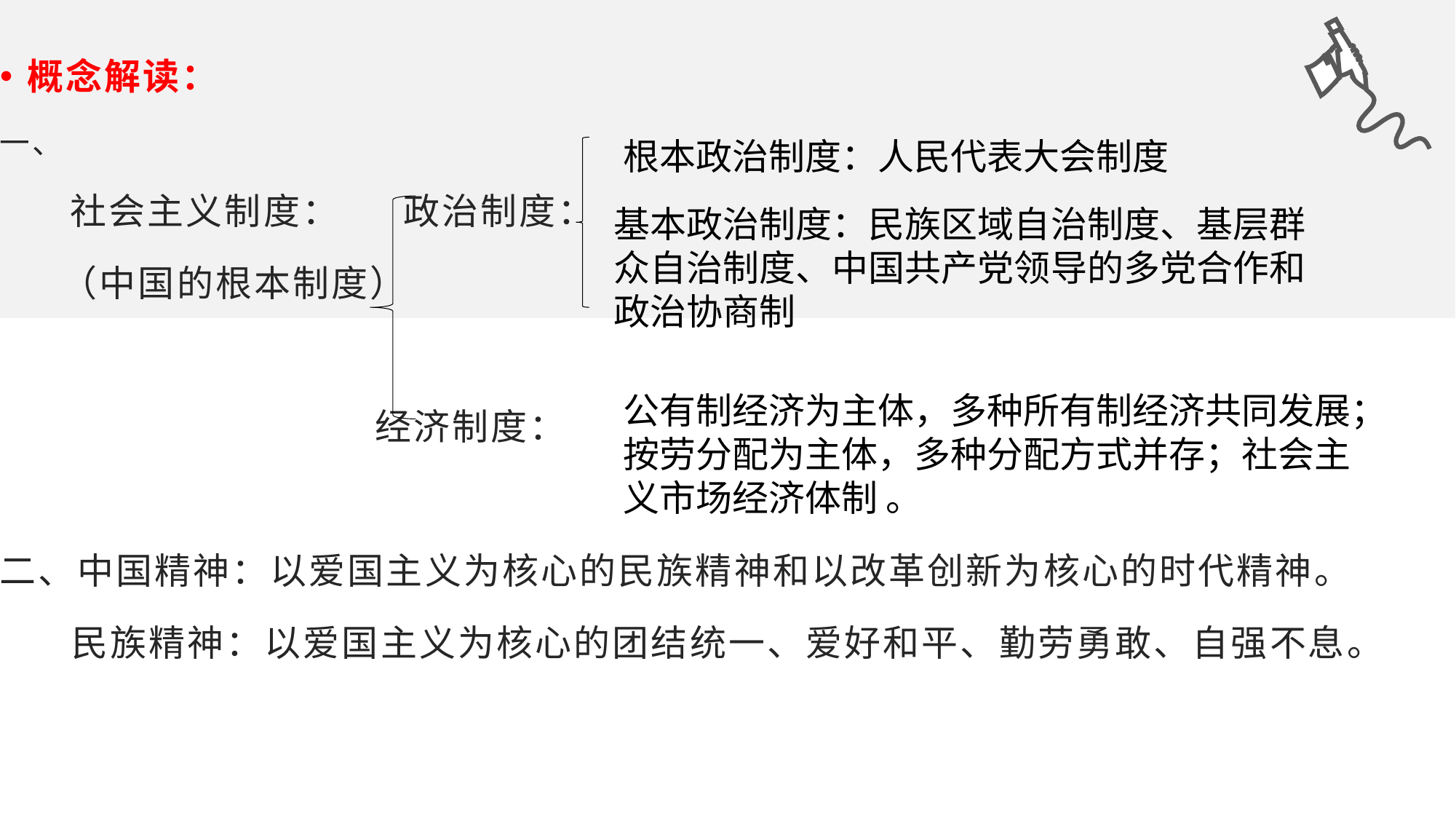

概念解读：
一、
       社会主义制度：      政治制度：
     （中国的根本制度）

                                   经济制度：

二、中国精神：以爱国主义为核心的民族精神和以改革创新为核心的时代精神。
      民族精神：以爱国主义为核心的团结统一、爱好和平、勤劳勇敢、自强不息。

根本政治制度：人民代表大会制度

基本政治制度：民族区域自治制度、基层群众自治制度、中国共产党领导的多党合作和政治协商制
公有制经济为主体，多种所有制经济共同发展；按劳分配为主体，多种分配方式并存；社会主义市场经济体制 。